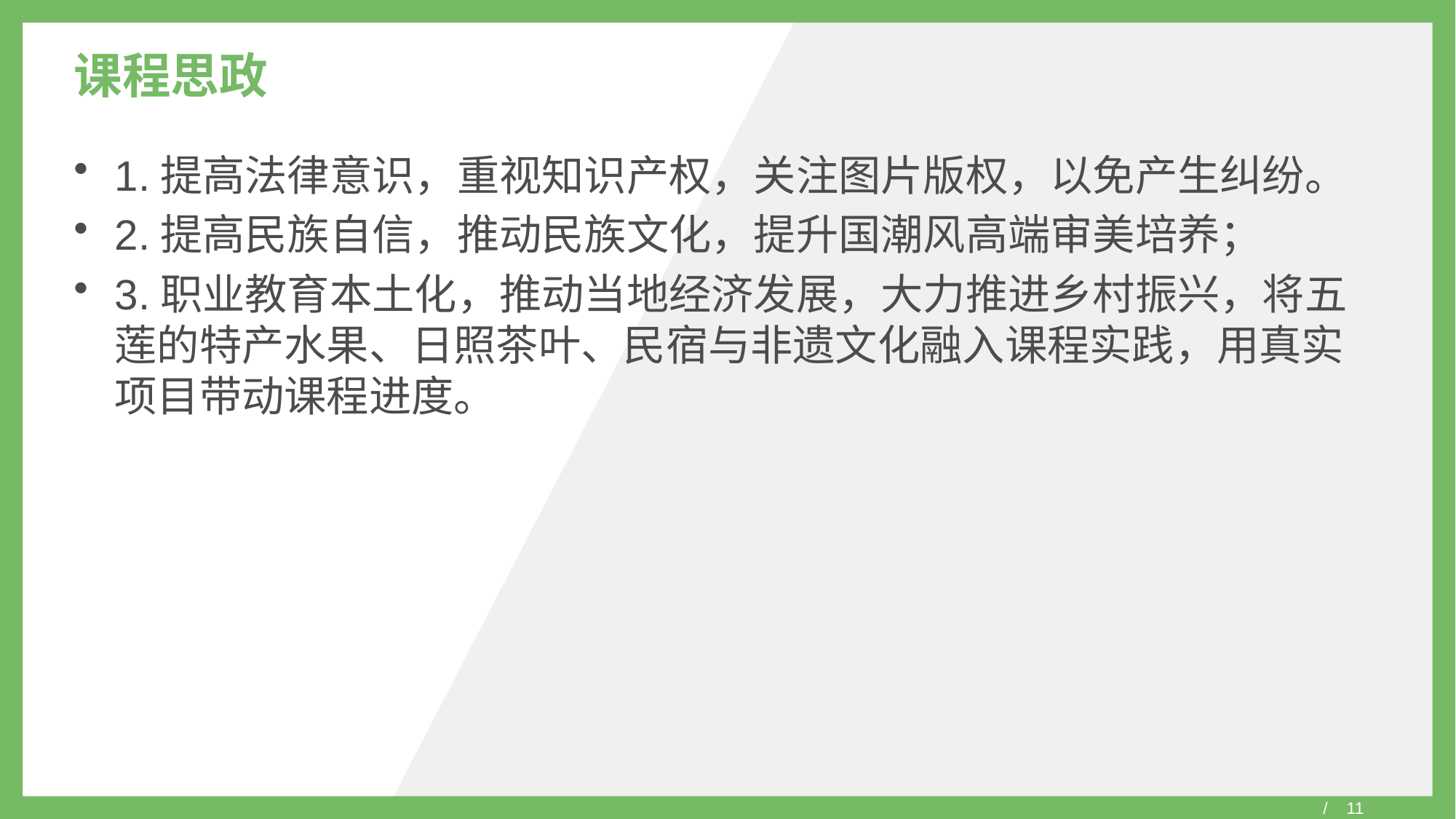

# 课程思政
1.提高法律意识，重视知识产权，关注图片版权，以免产生纠纷。
2.提高民族自信，推动民族文化，提升国潮风高端审美培养；
3.职业教育本土化，推动当地经济发展，大力推进乡村振兴，将五莲的特产水果、日照茶叶、民宿与非遗文化融入课程实践，用真实项目带动课程进度。
/    11
4